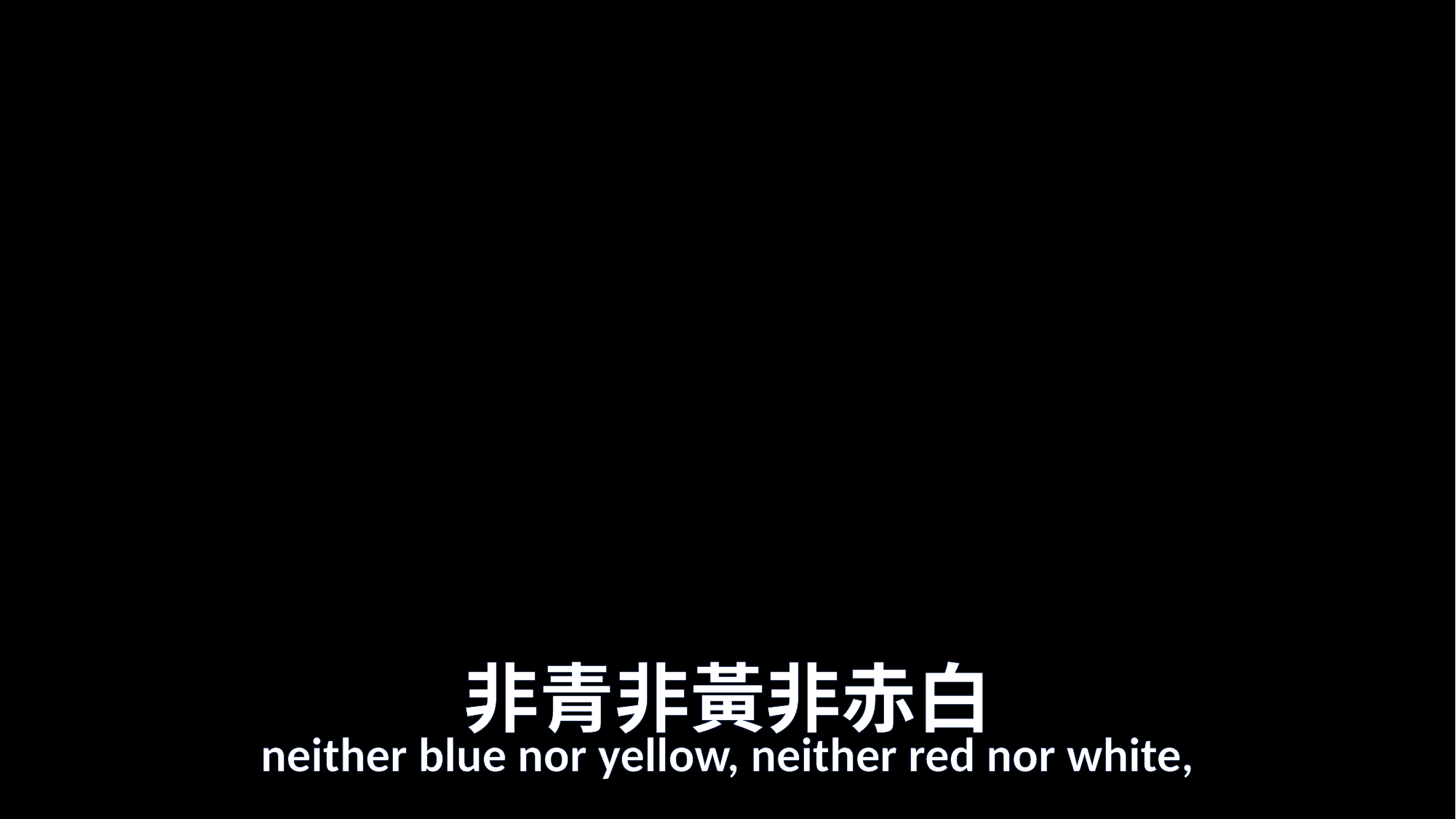

# 非青非黃非赤白
neither blue nor yellow, neither red nor white,